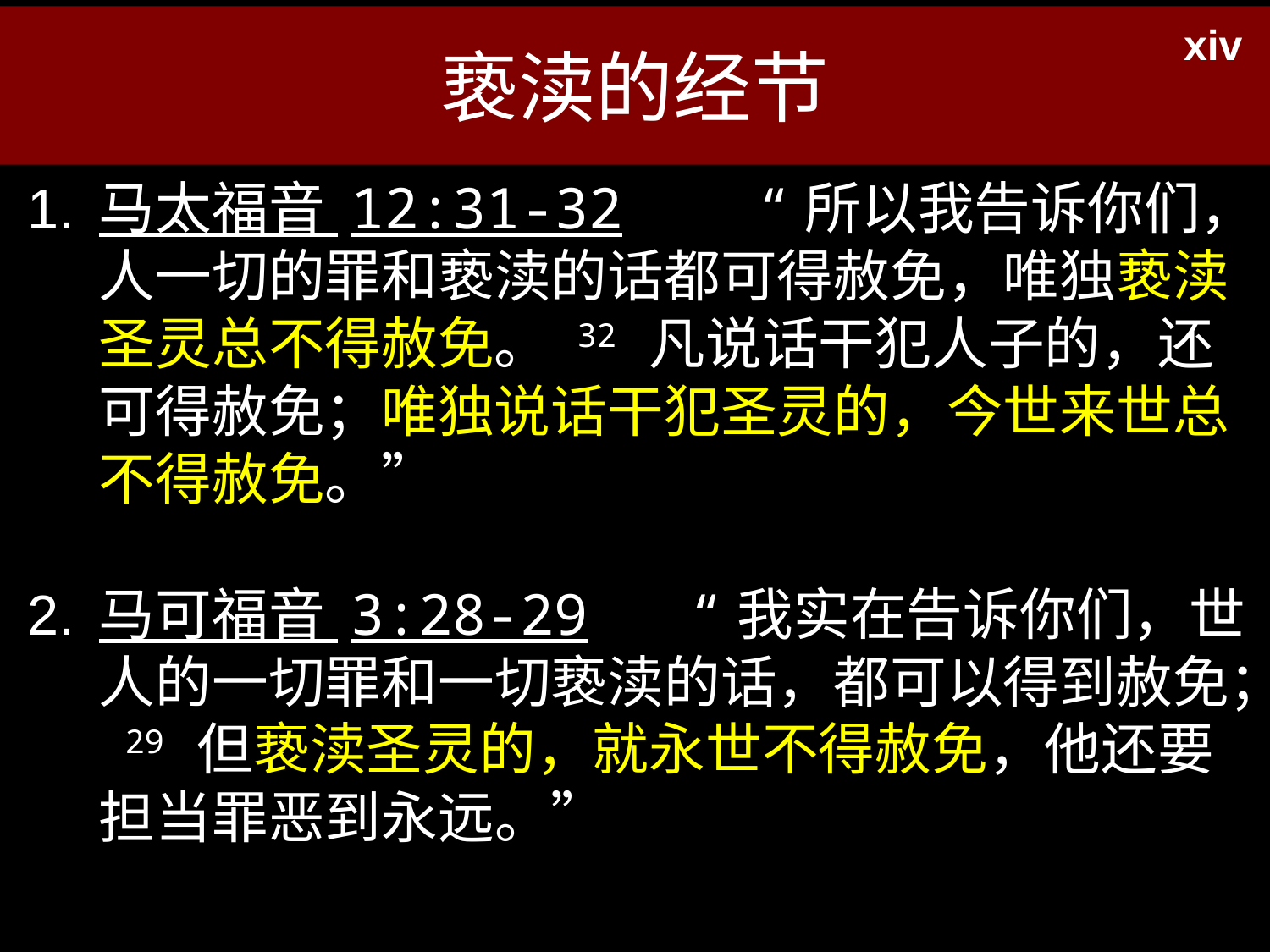

# 亵渎的经节
xiv
马太福音 12:31-32    “所以我告诉你们，人一切的罪和亵渎的话都可得赦免，唯独亵渎圣灵总不得赦免。 32 凡说话干犯人子的，还可得赦免；唯独说话干犯圣灵的，今世来世总不得赦免。”

马可福音 3:28-29   “我实在告诉你们，世人的一切罪和一切亵渎的话，都可以得到赦免； 29 但亵渎圣灵的，就永世不得赦免，他还要担当罪恶到永远。”。”